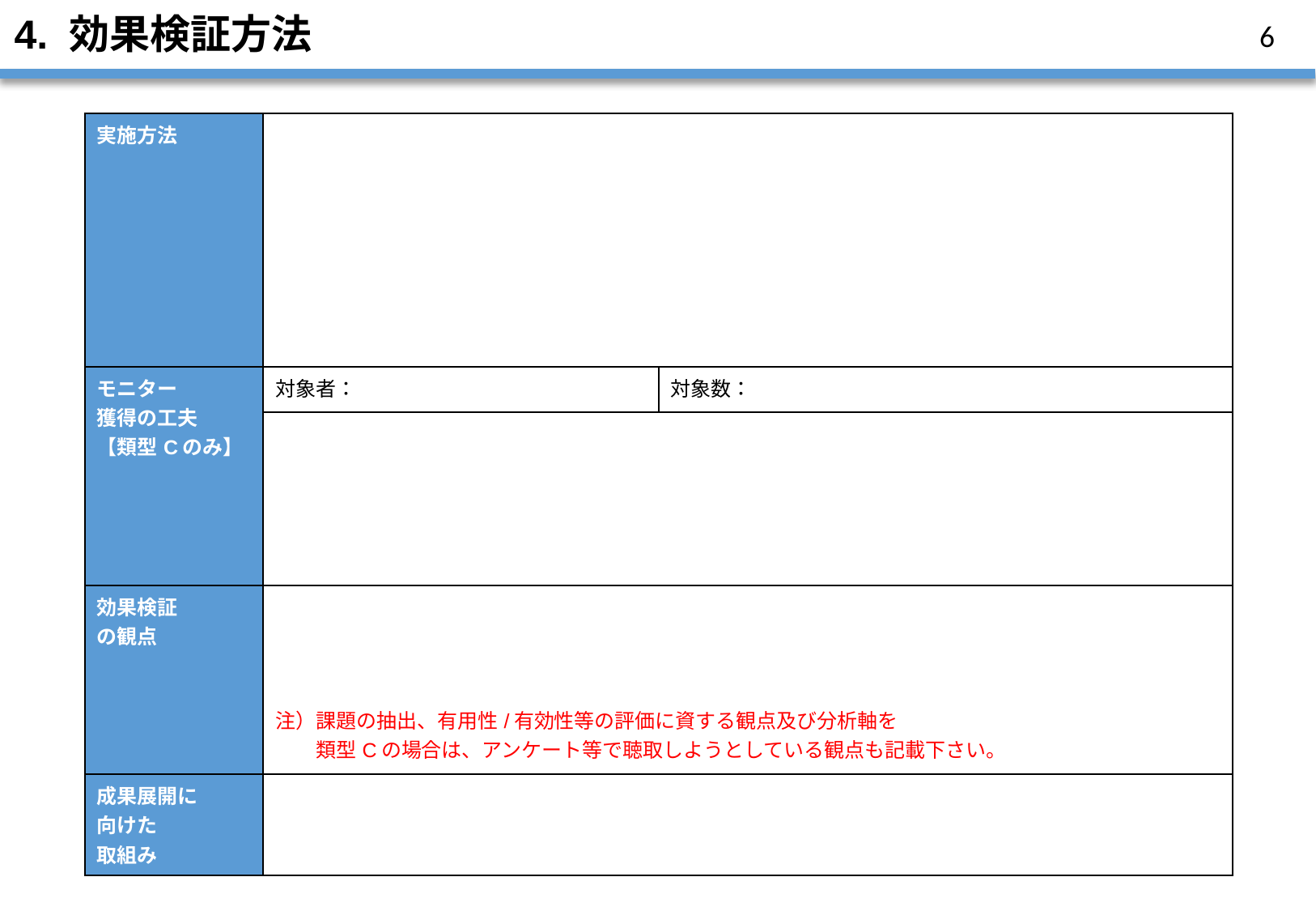

# 4. 効果検証方法
6
| 実施方法 |  |  |
| --- | --- | --- |
| モニター 獲得の工夫 【類型Cのみ】 | 対象者： | 対象数： |
|  |  |  |
| 効果検証 の観点 | 注）課題の抽出、有用性/有効性等の評価に資する観点及び分析軸を 　　類型Cの場合は、アンケート等で聴取しようとしている観点も記載下さい。 |  |
| 成果展開に 向けた 取組み |  |  |